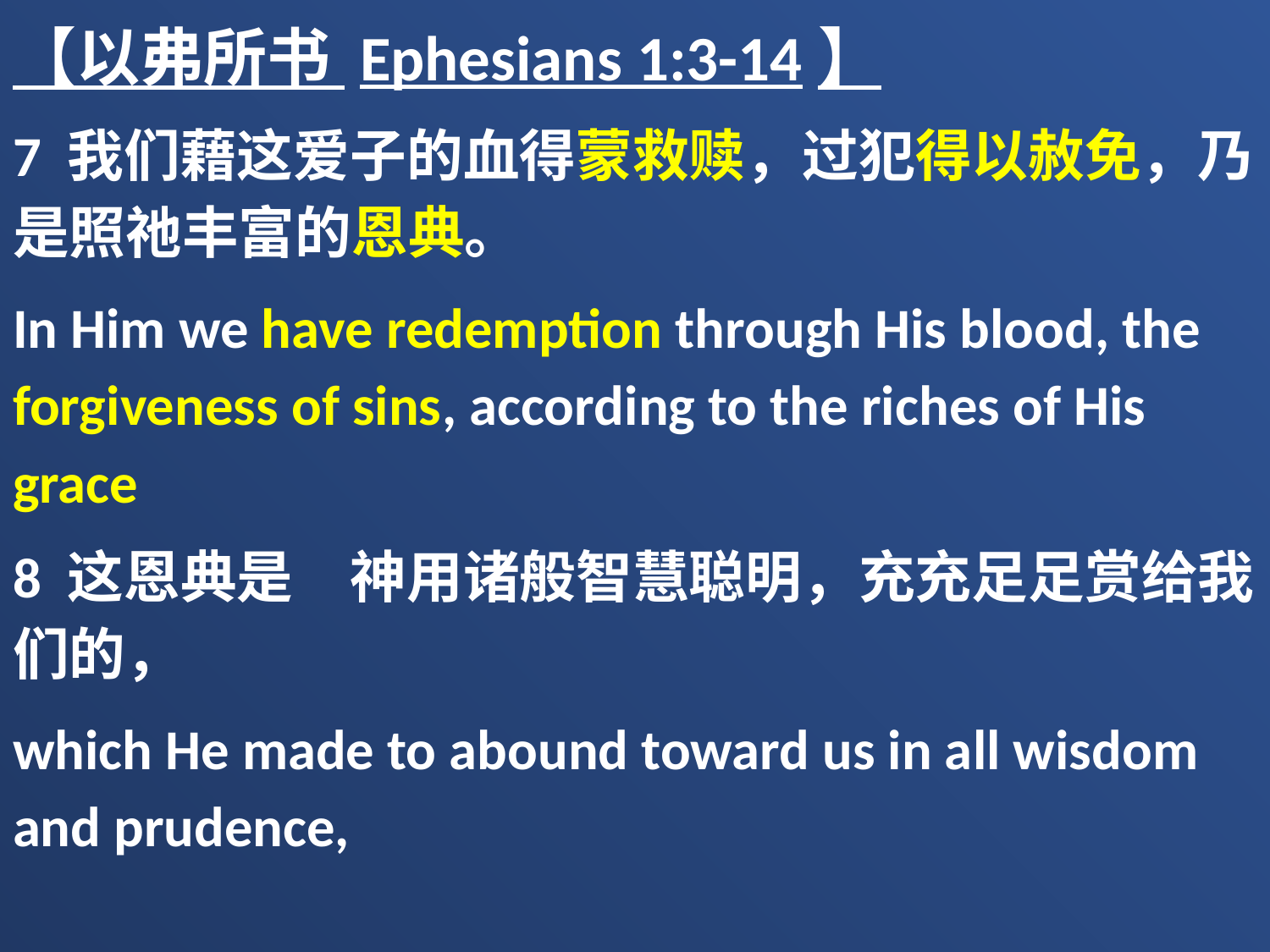

【以弗所书 Ephesians 1:3-14】
7 我们藉这爱子的血得蒙救赎，过犯得以赦免，乃是照祂丰富的恩典。
In Him we have redemption through His blood, the forgiveness of sins, according to the riches of His grace
8 这恩典是　神用诸般智慧聪明，充充足足赏给我们的，
which He made to abound toward us in all wisdom and prudence,